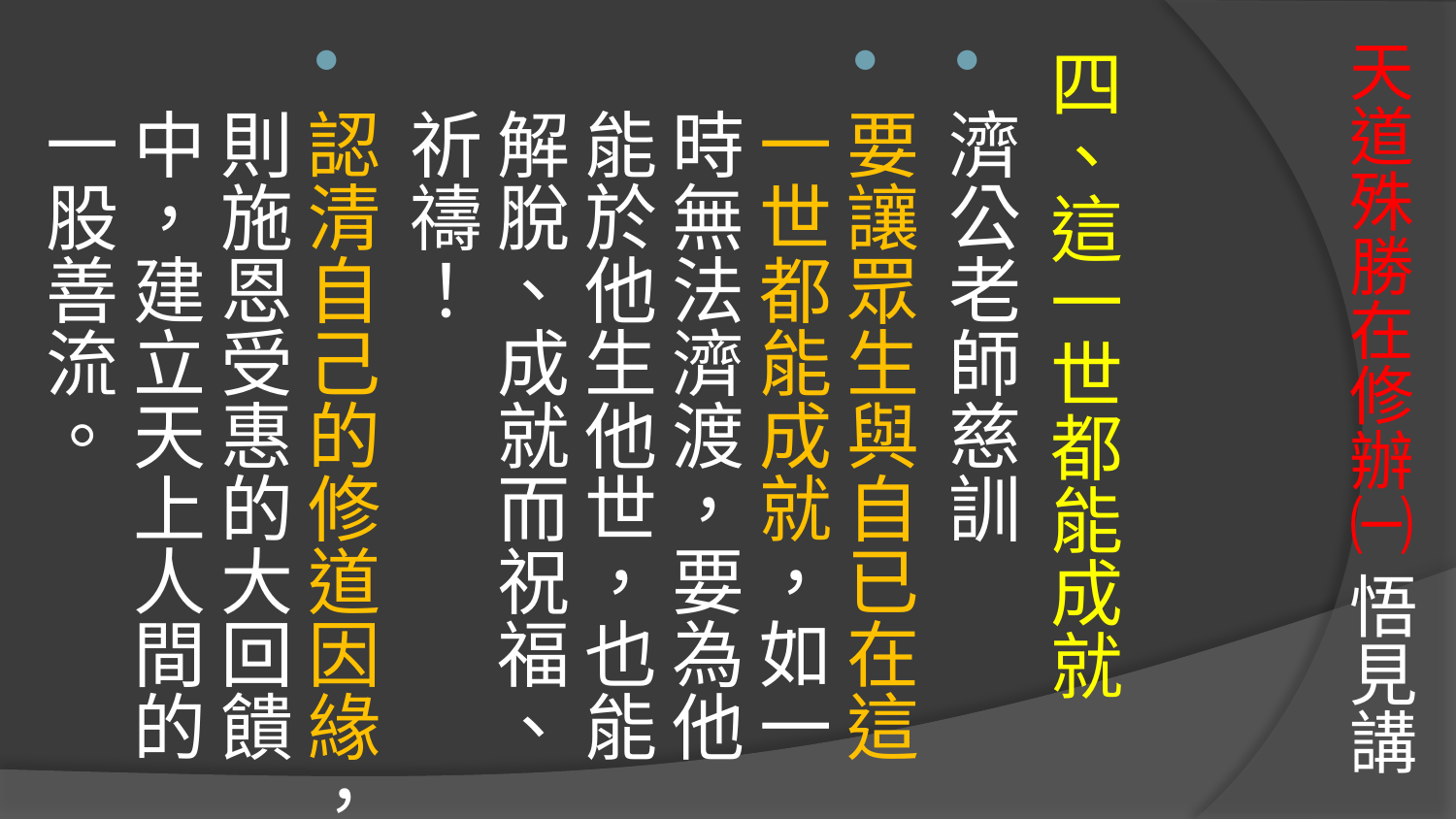

# 天道殊勝在修辦㈠ 悟見講
四、這一世都能成就
濟公老師慈訓
要讓眾生與自已在這一世都能成就，如一時無法濟渡，要為他能於他生他世，也能解脫、成就而祝福、祈禱！
認清自己的修道因緣，則施恩受惠的大回饋 中，建立天上人間的一股善流。